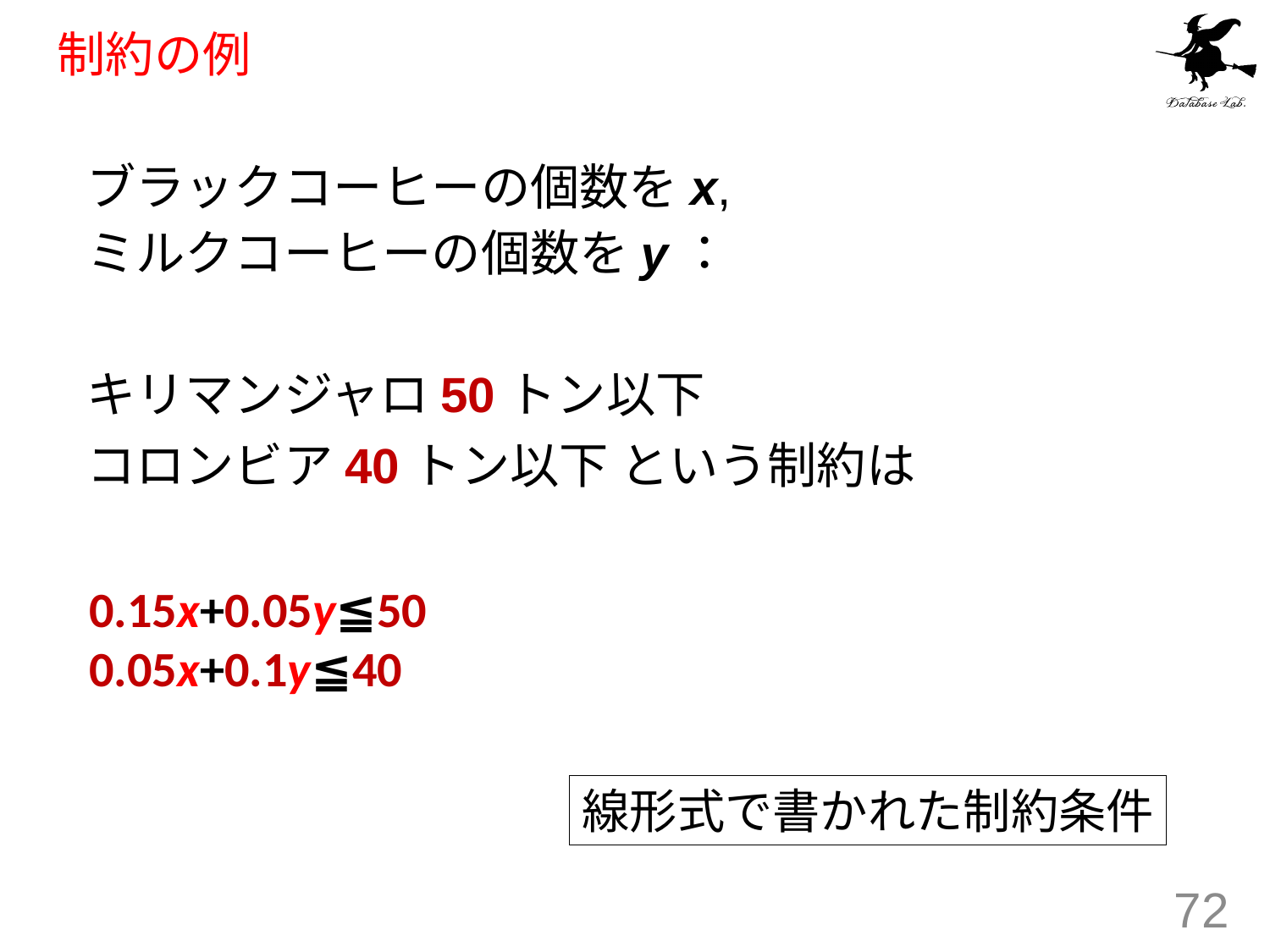

# 制約の例
ブラックコーヒーの個数をx,
ミルクコーヒーの個数をy：

キリマンジャロ50トン以下
コロンビア40トン以下 という制約は

0.15x+0.05y≦50
0.05x+0.1y≦40
線形式で書かれた制約条件
72